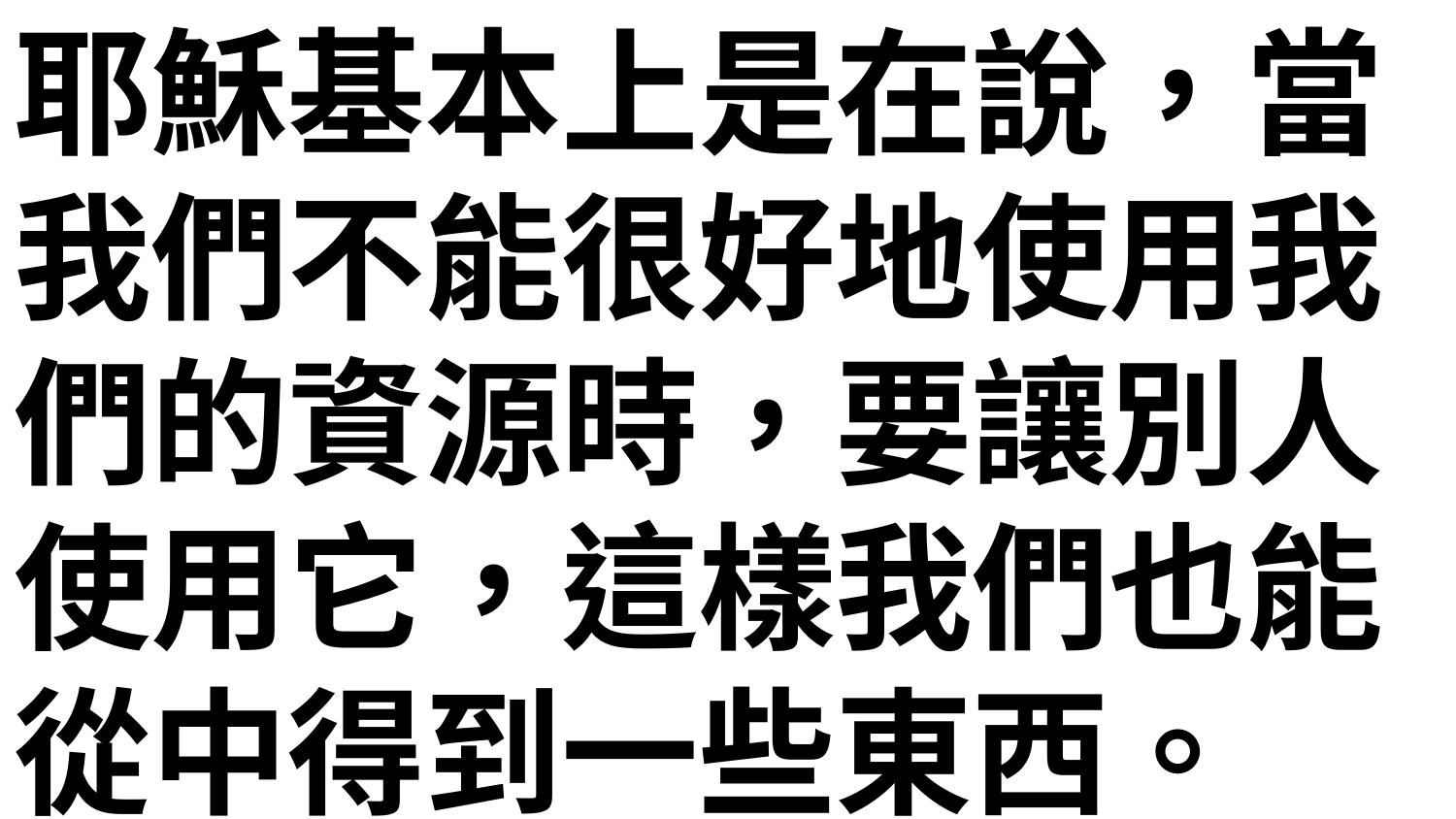

耶穌基本上是在說，當我們不能很好地使用我們的資源時，要讓別人使用它，這樣我們也能從中得到一些東西。